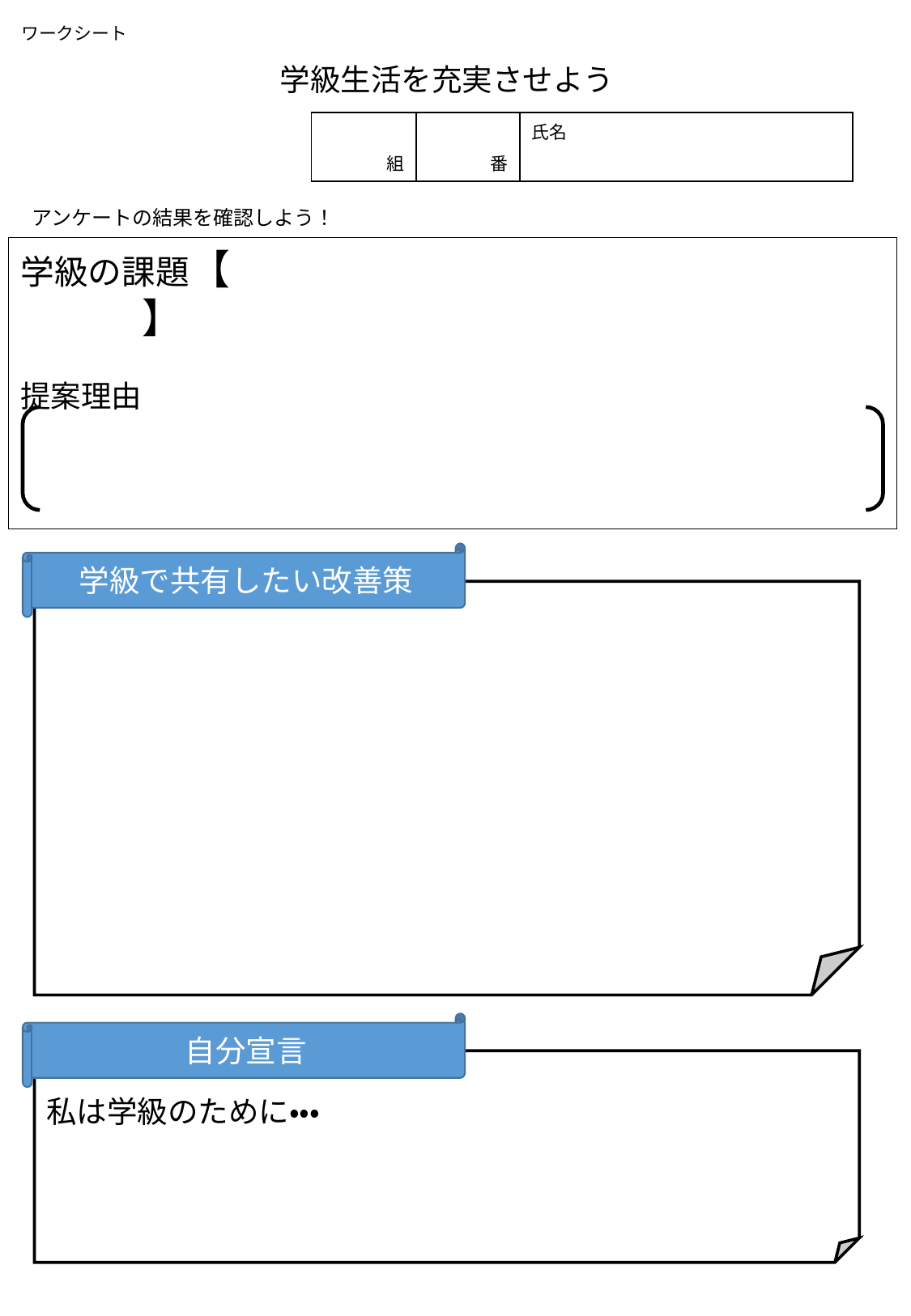

ワークシート
学級生活を充実させよう
| 組 | 番 | 氏名 |
| --- | --- | --- |
　アンケートの結果を確認しよう！
学級の課題【　　　　　　　　　　　　　　　　　　　】

提案理由

学級で共有したい改善策

自分宣言

私は学級のために・・・